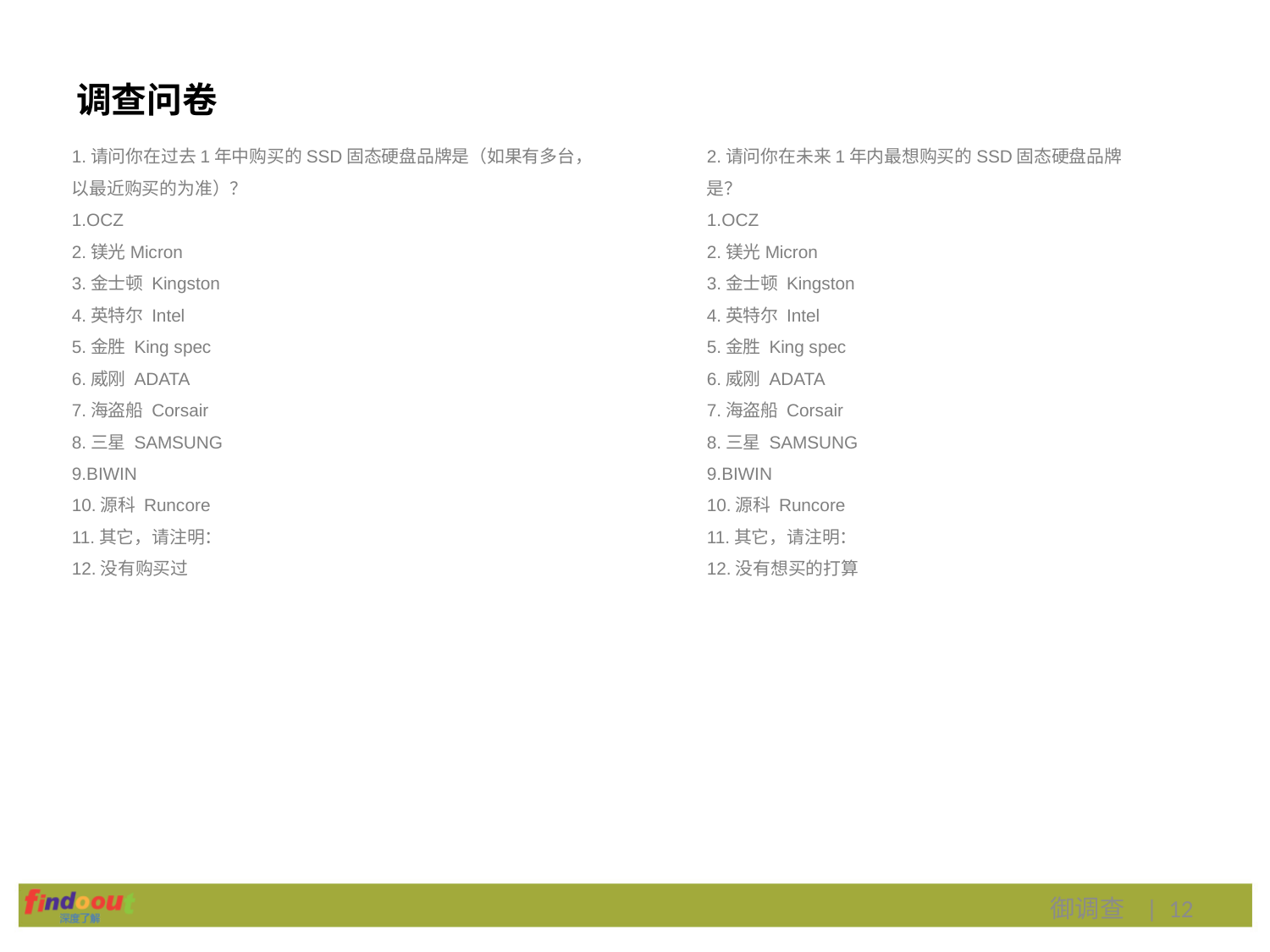

调查问卷
1.请问你在过去1年中购买的SSD固态硬盘品牌是（如果有多台，以最近购买的为准）？
1.OCZ
2.镁光Micron
3.金士顿 Kingston
4.英特尔 Intel
5.金胜 King spec
6.威刚 ADATA
7.海盗船 Corsair
8.三星 SAMSUNG
9.BIWIN
10.源科 Runcore
11.其它，请注明：
12.没有购买过
2.请问你在未来1年内最想购买的SSD固态硬盘品牌是？
1.OCZ
2.镁光Micron
3.金士顿 Kingston
4.英特尔 Intel
5.金胜 King spec
6.威刚 ADATA
7.海盗船 Corsair
8.三星 SAMSUNG
9.BIWIN
10.源科 Runcore
11.其它，请注明：
12.没有想买的打算
御调查  |  12